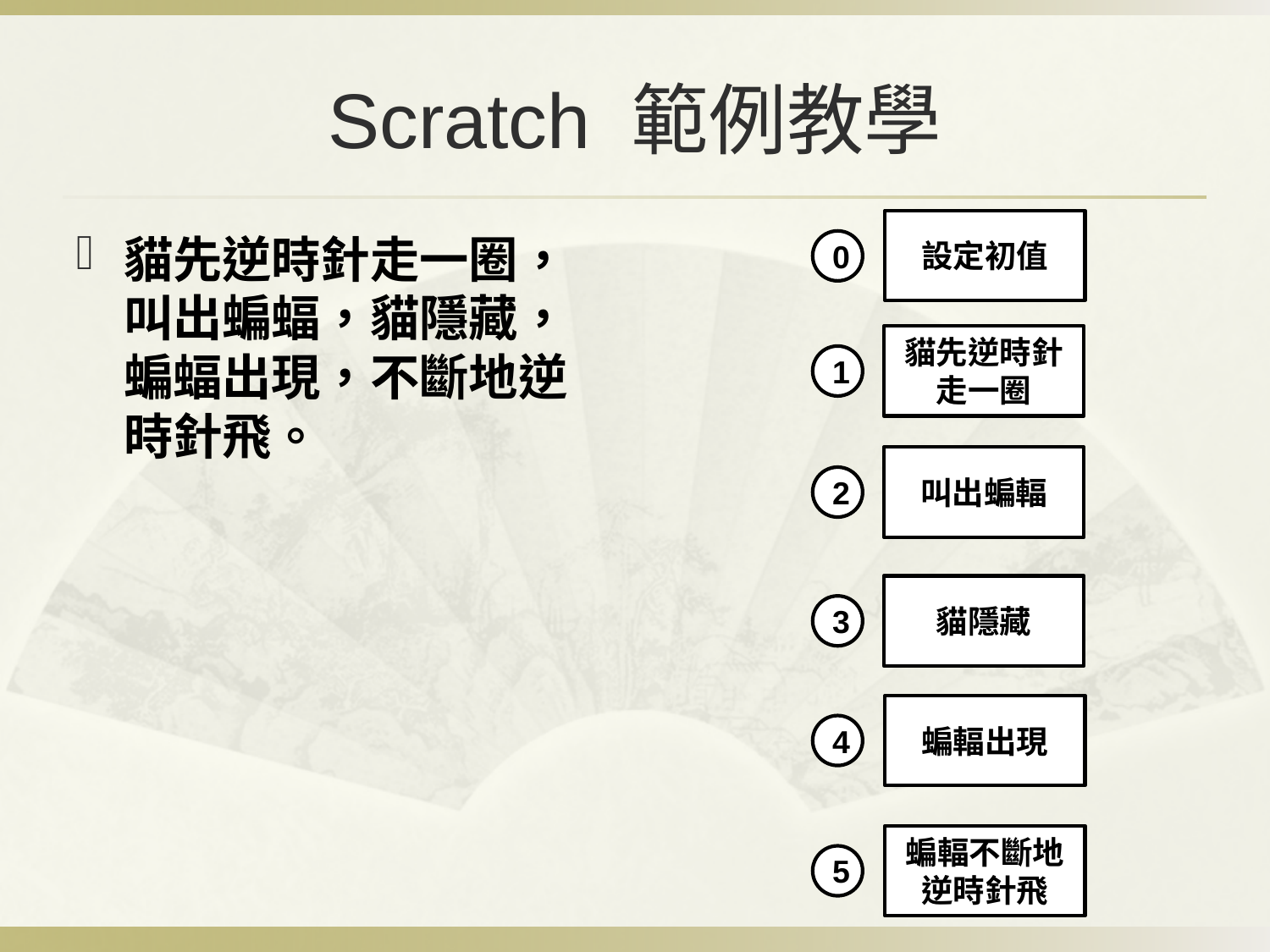

# Scratch 範例教學
設定初值
貓先逆時針走一圈，叫出蝙蝠，貓隱藏，蝙蝠出現，不斷地逆時針飛。

0
貓先逆時針走一圈
1
叫出蝙輻
2
貓隱藏
3
蝙輻出現
4
蝙輻不斷地逆時針飛
5